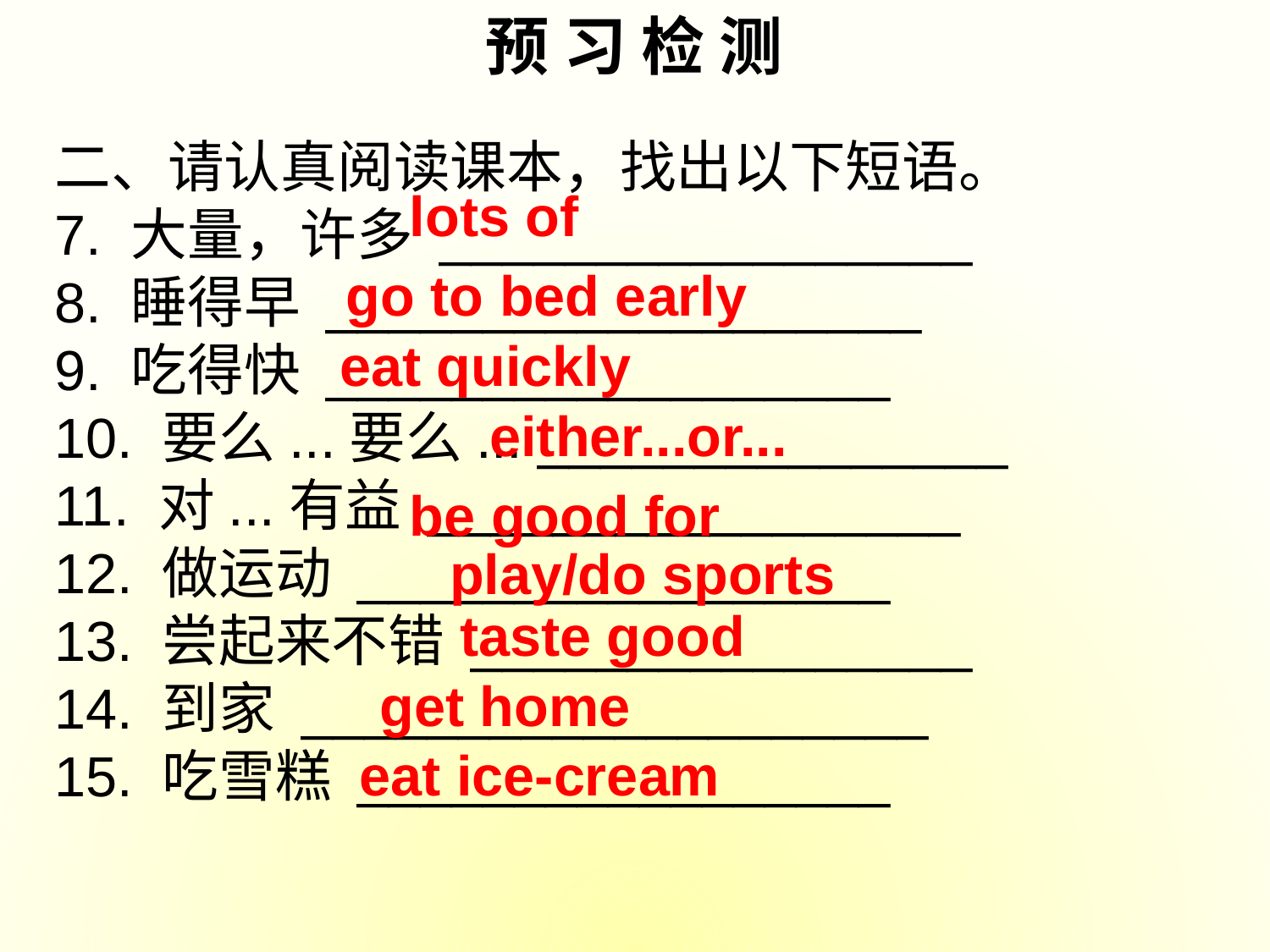

预 习 检 测
二、请认真阅读课本，找出以下短语。
7. 大量，许多 _________________
8. 睡得早 ___________________
9. 吃得快 __________________
10. 要么...要么... _______________
11. 对...有益 _________________
12. 做运动 _________________
13. 尝起来不错 ________________
14. 到家 ____________________
15. 吃雪糕 _________________
lots of
go to bed early
eat quickly
either...or...
be good for
play/do sports
taste good
get home
eat ice-cream